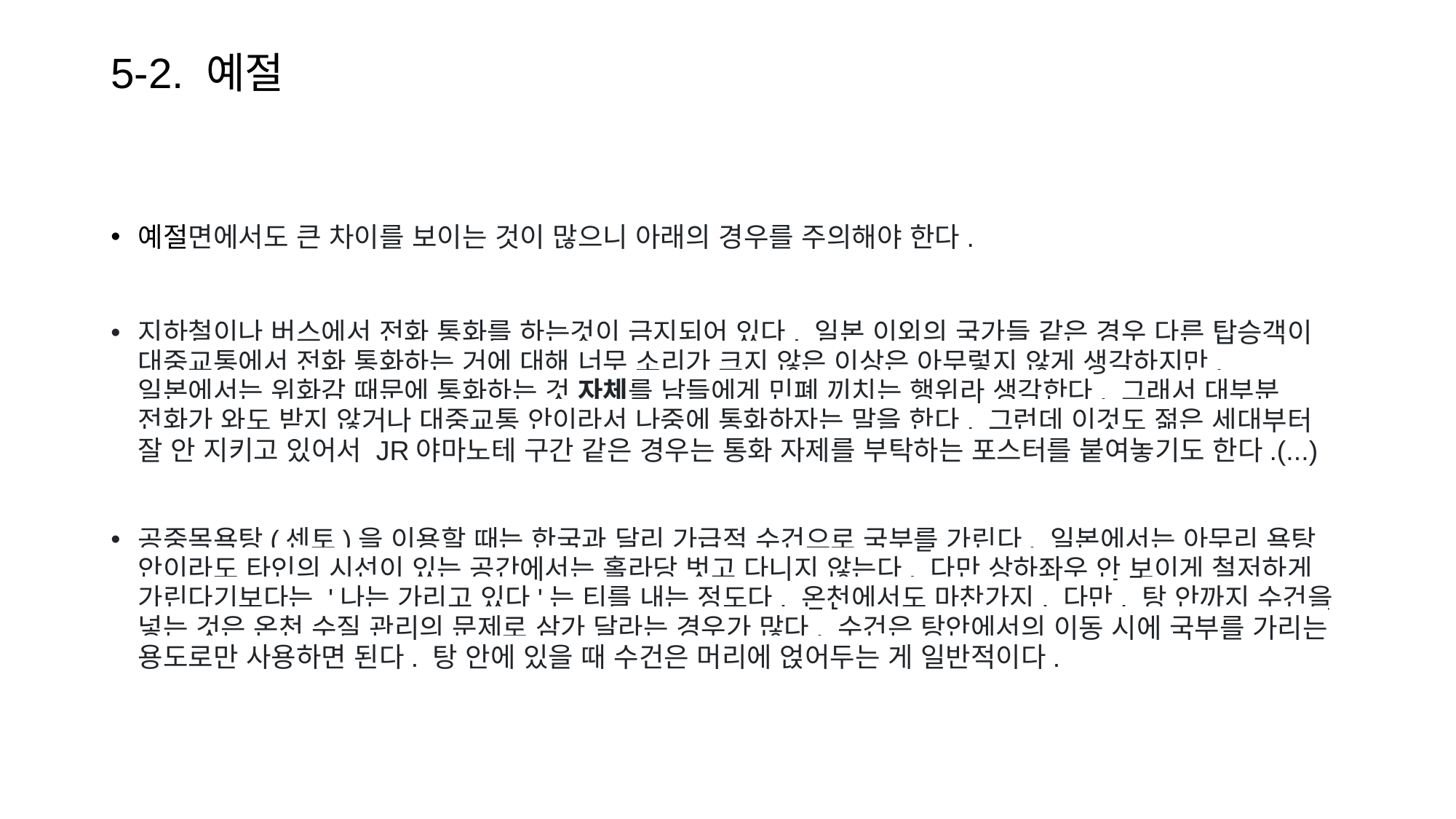

# 5-2. 예절
예절면에서도 큰 차이를 보이는 것이 많으니 아래의 경우를 주의해야 한다.
지하철이나 버스에서 전화 통화를 하는것이 금지되어 있다. 일본 이외의 국가들 같은 경우 다른 탑승객이 대중교통에서 전화 통화하는 거에 대해 너무 소리가 크지 않은 이상은 아무렇지 않게 생각하지만, 일본에서는 위화감 때문에 통화하는 것 자체를 남들에게 민폐 끼치는 행위라 생각한다. 그래서 대부분 전화가 와도 받지 않거나 대중교통 안이라서 나중에 통화하자는 말을 한다. 그런데 이것도 젊은 세대부터 잘 안 지키고 있어서 JR야마노테 구간 같은 경우는 통화 자제를 부탁하는 포스터를 붙여놓기도 한다.(...)

공중목욕탕(센토)을 이용할 때는 한국과 달리 가급적 수건으로 국부를 가린다. 일본에서는 아무리 욕탕 안이라도 타인의 시선이 있는 공간에서는 홀라당 벗고 다니지 않는다. 다만 상하좌우 안 보이게 철저하게 가린다기보다는 '나는 가리고 있다'는 티를 내는 정도다. 온천에서도 마찬가지. 다만, 탕 안까지 수건을 넣는 것은 온천 수질 관리의 문제로 삼가 달라는 경우가 많다. 수건은 탕안에서의 이동 시에 국부를 가리는 용도로만 사용하면 된다. 탕 안에 있을 때 수건은 머리에 얹어두는 게 일반적이다.